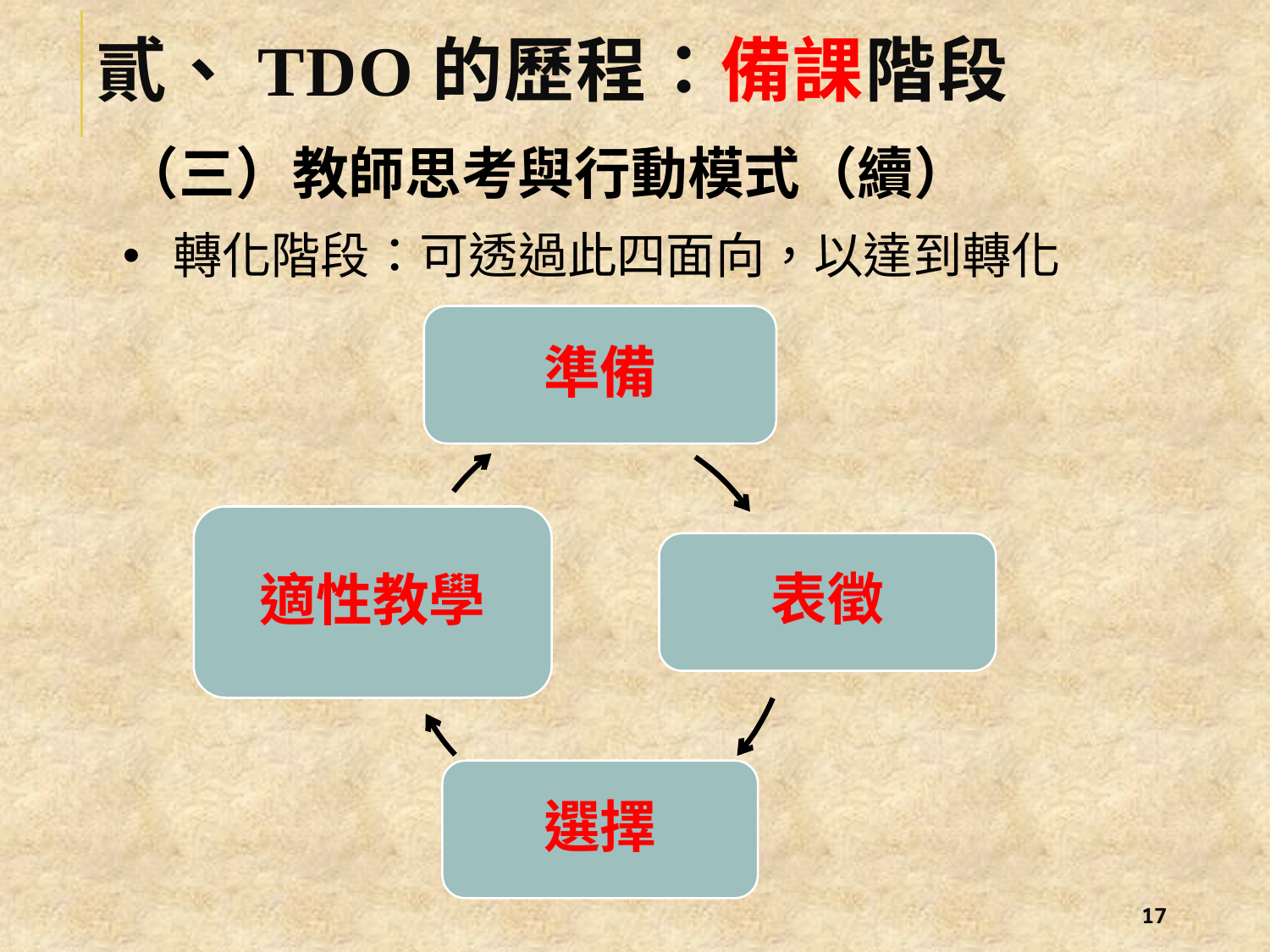

# 貳、TDO的歷程：備課階段
（三）教師思考與行動模式（續）
轉化階段：可透過此四面向，以達到轉化
準備

適性教學
表徵
選擇
17